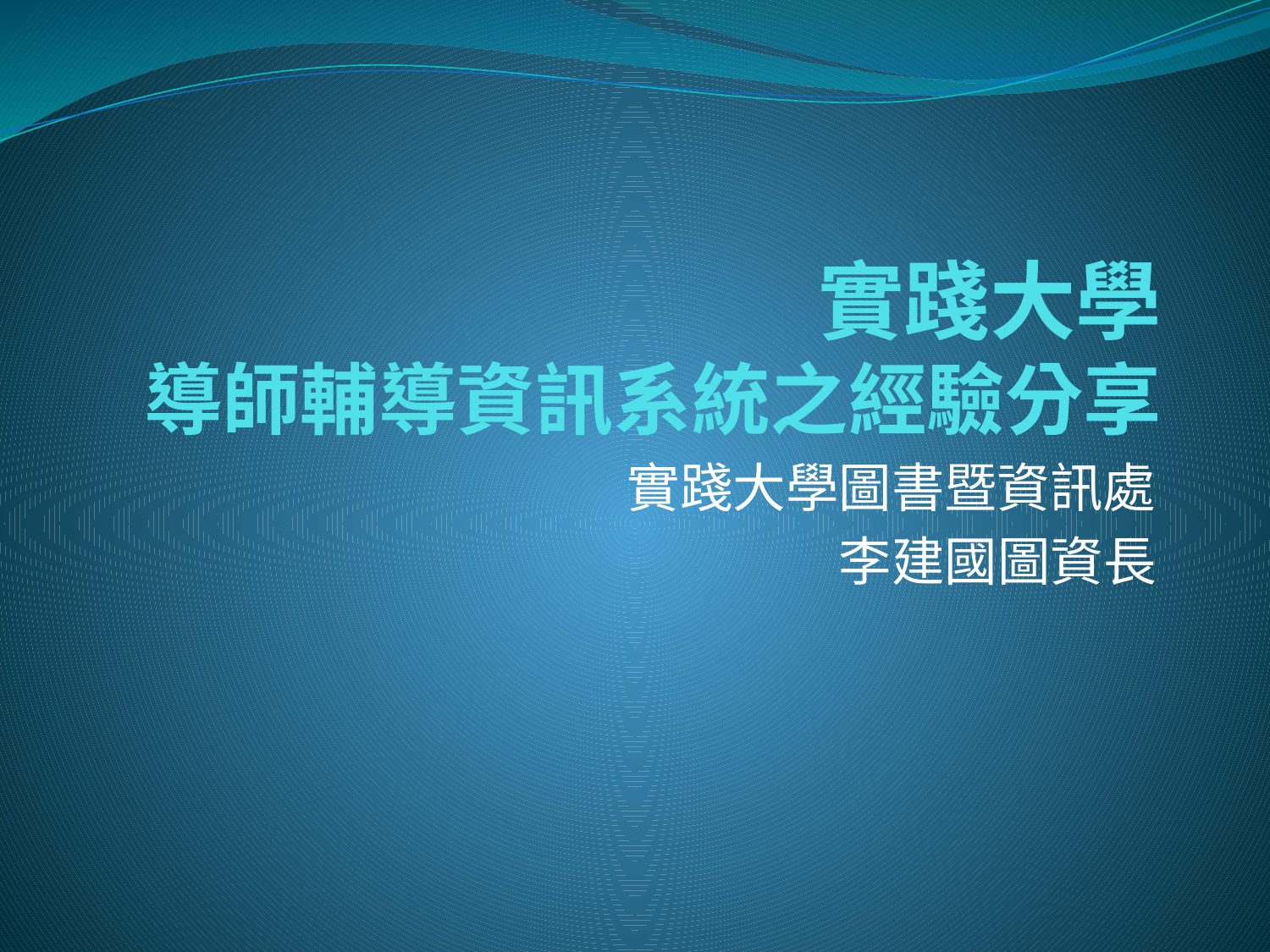

# 實踐大學 導師輔導資訊系統之經驗分享
實踐大學圖書暨資訊處
李建國圖資長